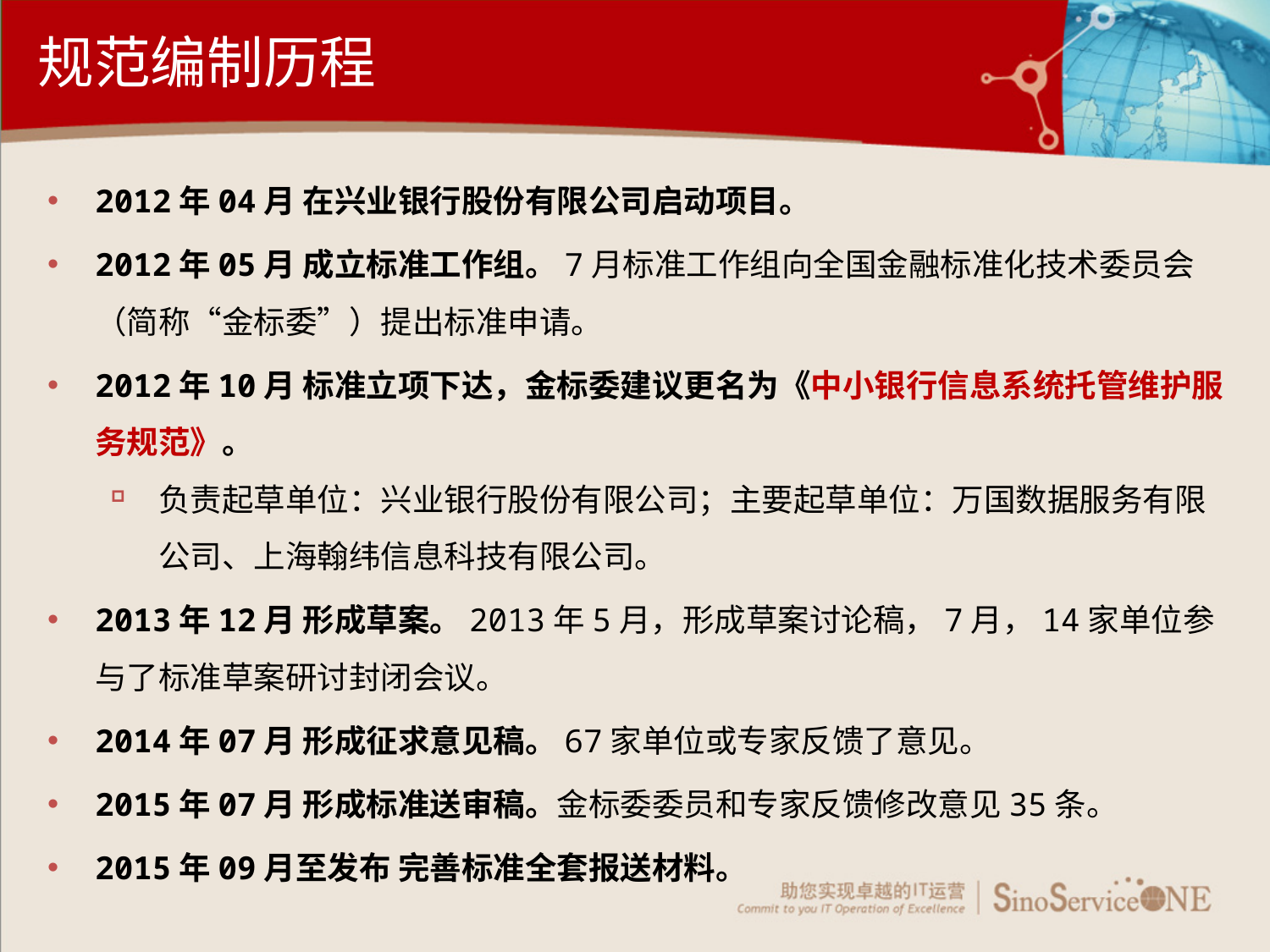

# 规范编制历程
2012年04月 在兴业银行股份有限公司启动项目。
2012年05月 成立标准工作组。7月标准工作组向全国金融标准化技术委员会（简称“金标委”）提出标准申请。
2012年10月 标准立项下达，金标委建议更名为《中小银行信息系统托管维护服务规范》。
负责起草单位：兴业银行股份有限公司；主要起草单位：万国数据服务有限公司、上海翰纬信息科技有限公司。
2013年12月 形成草案。2013年5月，形成草案讨论稿，7月，14家单位参与了标准草案研讨封闭会议。
2014年07月 形成征求意见稿。67家单位或专家反馈了意见。
2015年07月 形成标准送审稿。金标委委员和专家反馈修改意见35条。
2015年09月至发布 完善标准全套报送材料。